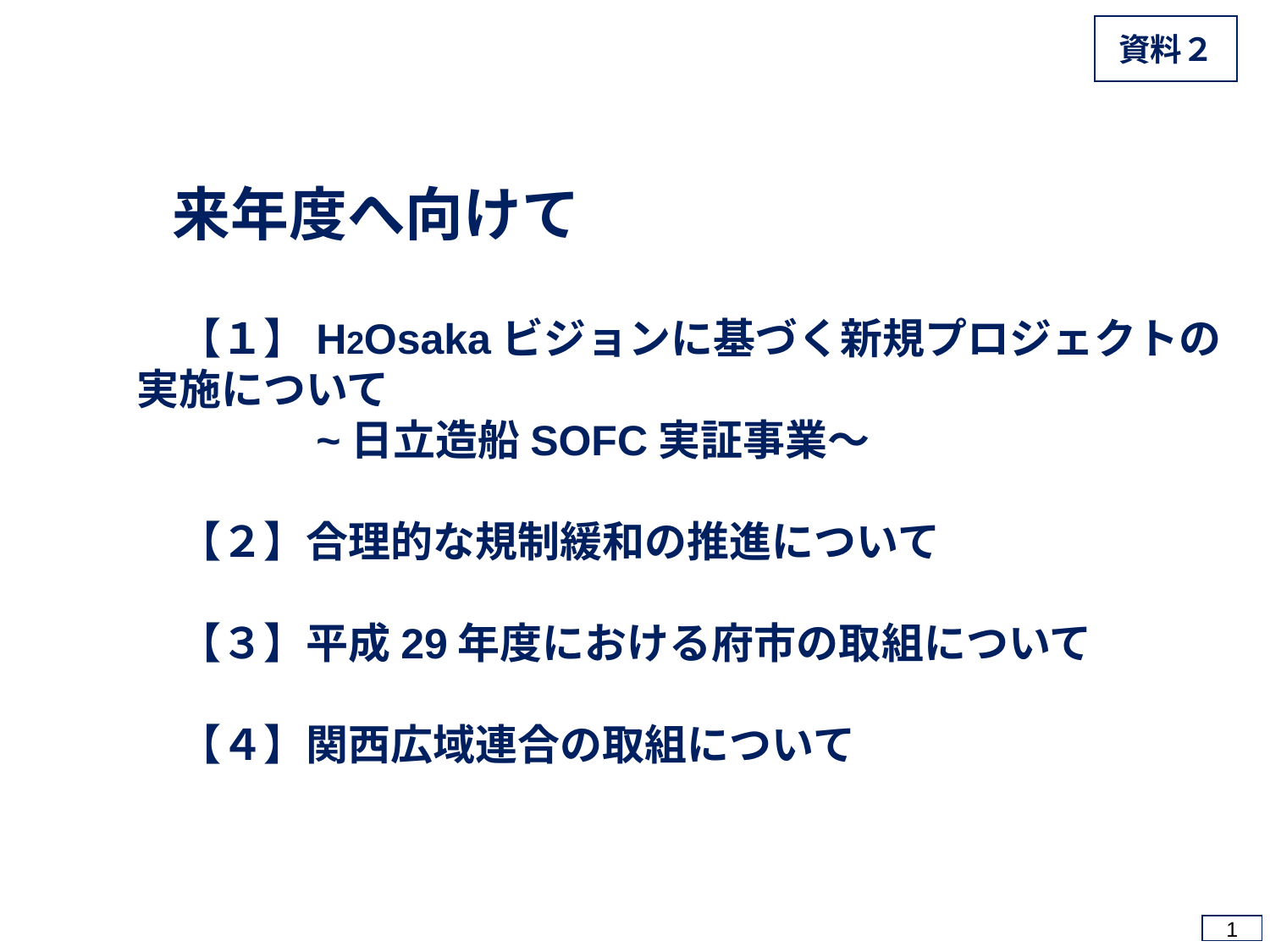

資料２
来年度へ向けて
　【１】H2Osakaビジョンに基づく新規プロジェクトの実施について
　　　　~日立造船SOFC実証事業～

　【２】合理的な規制緩和の推進について

　【３】平成29年度における府市の取組について

　【４】関西広域連合の取組について
1